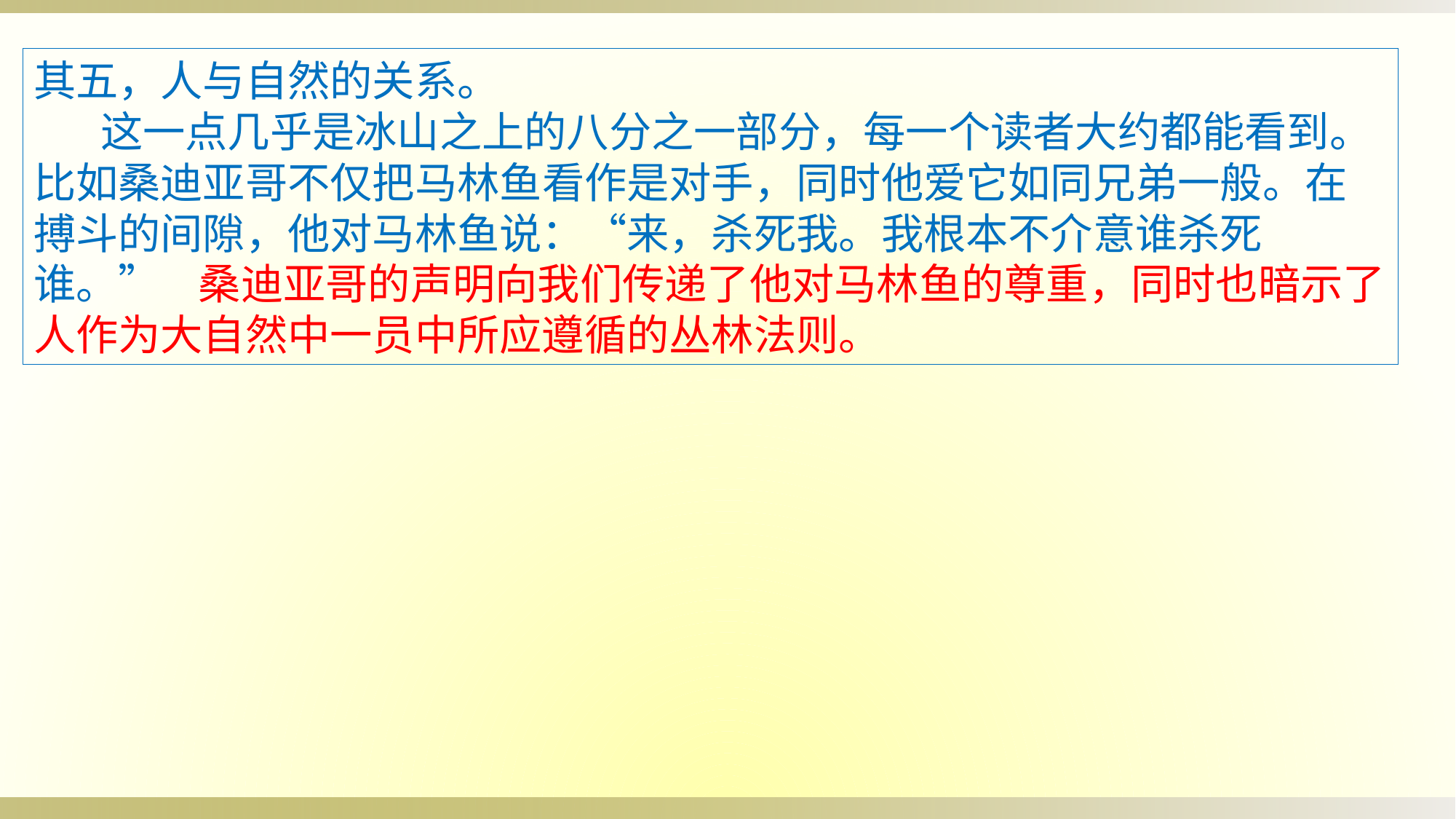

其五，人与自然的关系。
      这一点几乎是冰山之上的八分之一部分，每一个读者大约都能看到。比如桑迪亚哥不仅把马林鱼看作是对手，同时他爱它如同兄弟一般。在搏斗的间隙，他对马林鱼说：“来，杀死我。我根本不介意谁杀死谁。”    桑迪亚哥的声明向我们传递了他对马林鱼的尊重，同时也暗示了人作为大自然中一员中所应遵循的丛林法则。